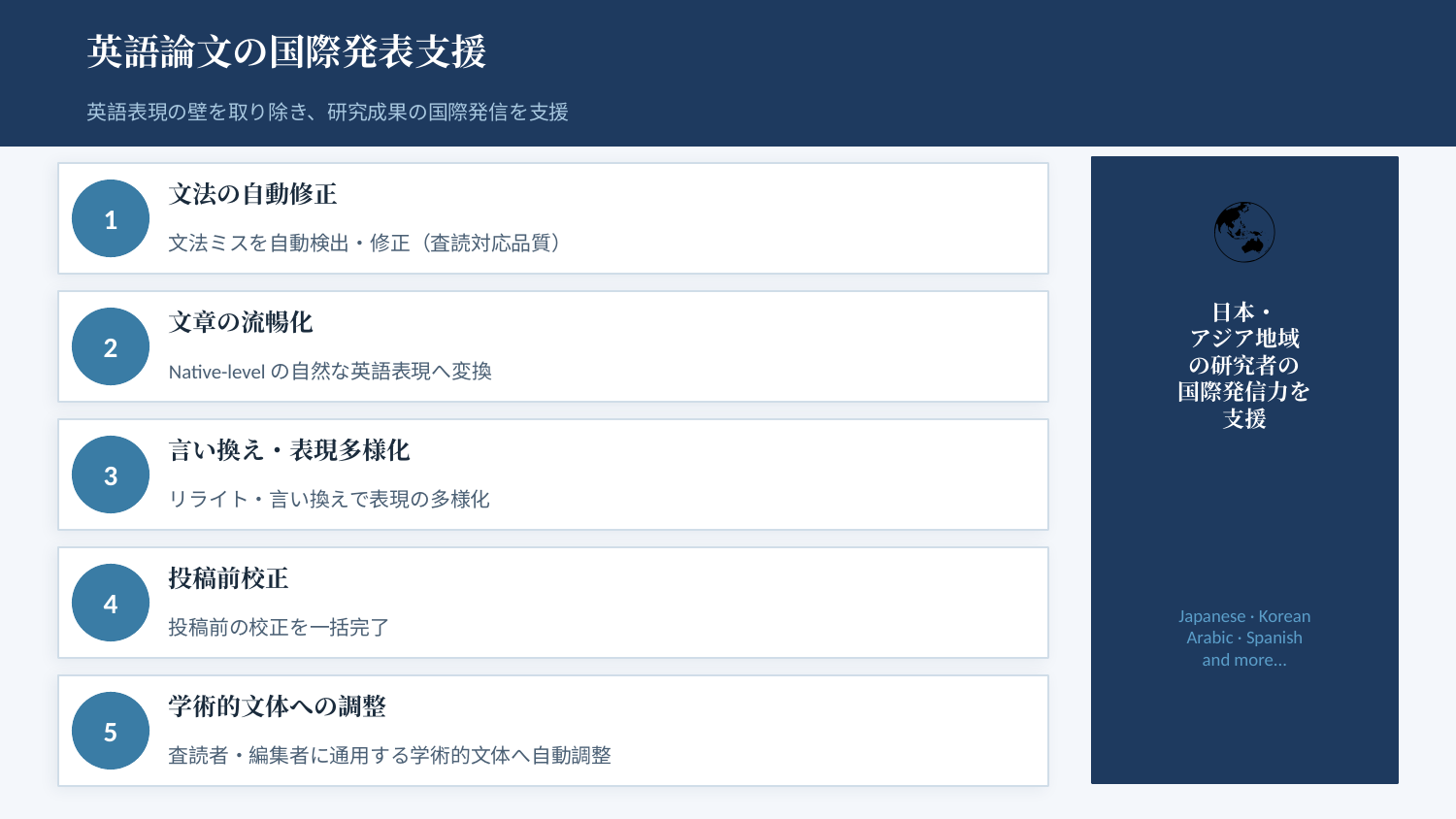

英語論文の国際発表支援
英語表現の壁を取り除き、研究成果の国際発信を支援

文法の自動修正
🌏

1
文法ミスを自動検出・修正（査読対応品質）

日本・
アジア地域
の研究者の
国際発信力を
支援
文章の流暢化

2
Native-levelの自然な英語表現へ変換

言い換え・表現多様化

3
リライト・言い換えで表現の多様化

投稿前校正

4
Japanese · Korean
Arabic · Spanish
and more...
投稿前の校正を一括完了

学術的文体への調整

5
査読者・編集者に通用する学術的文体へ自動調整